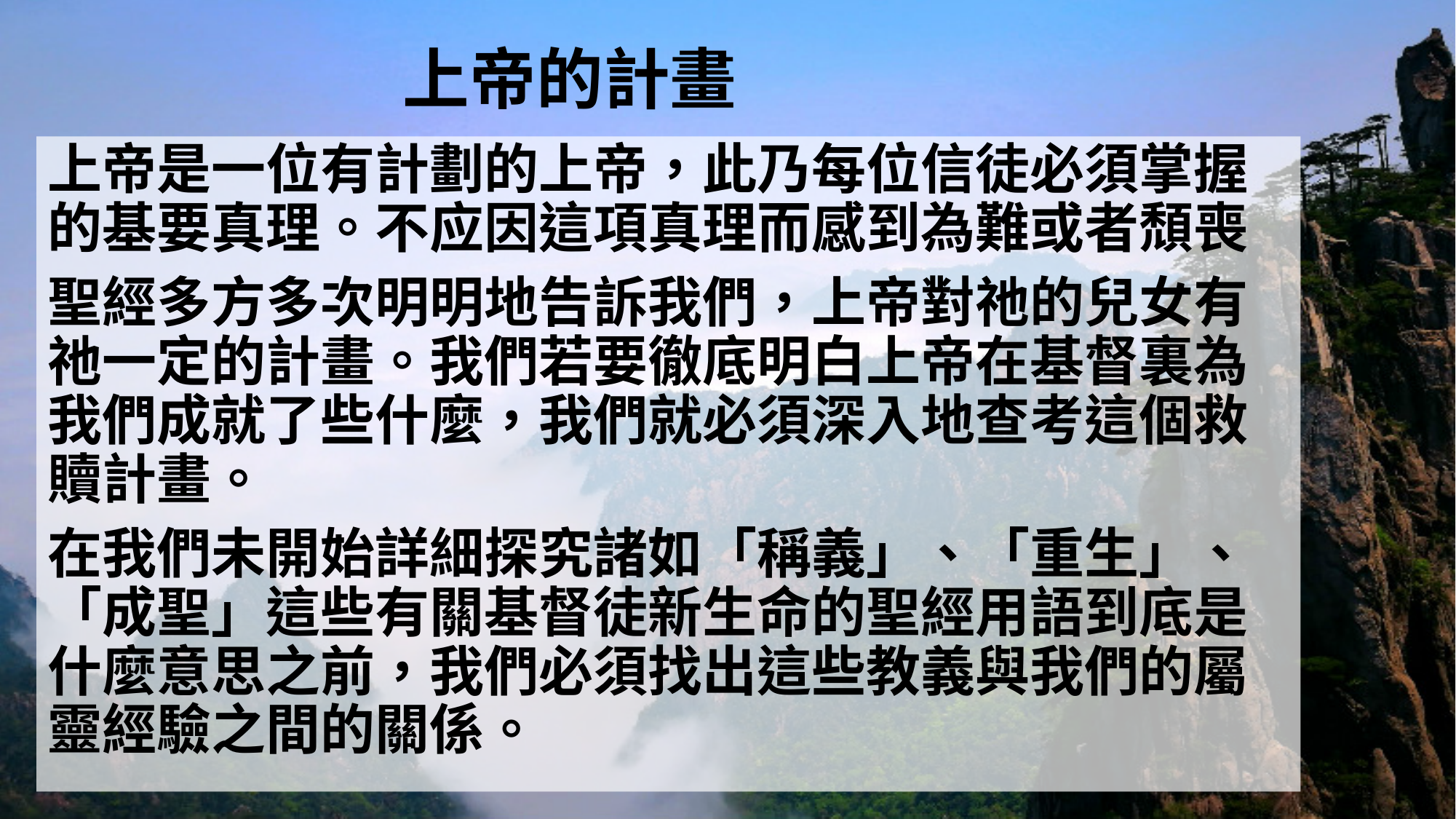

# 上帝的計畫
上帝是一位有計劃的上帝，此乃每位信徒必須掌握的基要真理。不应因這項真理而感到為難或者頹喪
聖經多方多次明明地告訴我們，上帝對祂的兒女有祂一定的計畫。我們若要徹底明白上帝在基督裏為我們成就了些什麼，我們就必須深入地查考這個救贖計畫。
在我們未開始詳細探究諸如「稱義」、「重生」、「成聖」這些有關基督徒新生命的聖經用語到底是什麼意思之前，我們必須找出這些教義與我們的屬靈經驗之間的關係。